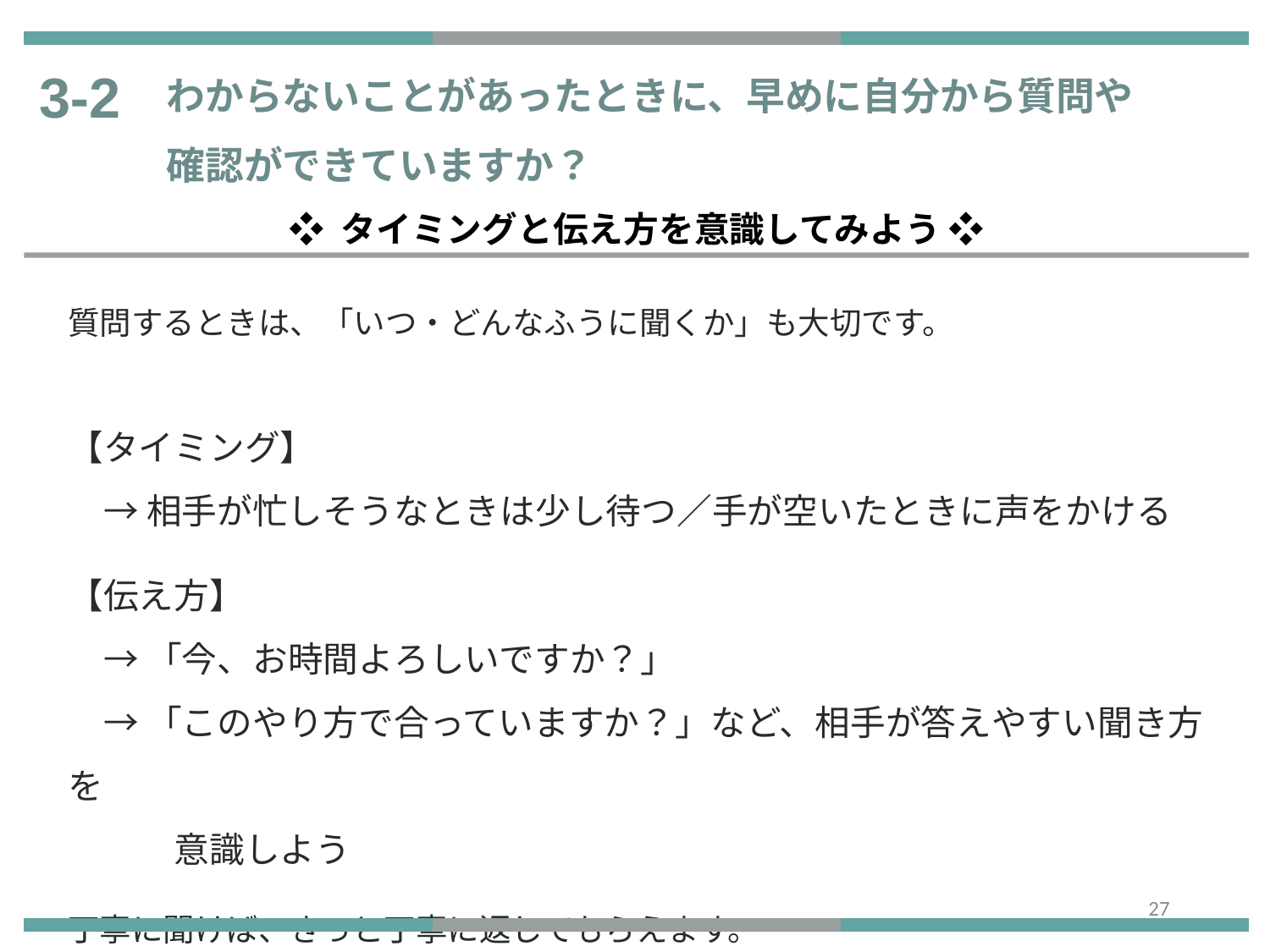

わからないことがあったときに、早めに自分から質問や
確認ができていますか？
3-2
❖ タイミングと伝え方を意識してみよう ❖

質問するときは、「いつ・どんなふうに聞くか」も大切です。

【タイミング】
　→ 相手が忙しそうなときは少し待つ／手が空いたときに声をかける
【伝え方】
　→ 「今、お時間よろしいですか？」
　→ 「このやり方で合っていますか？」など、相手が答えやすい聞き方を
　　　意識しよう
丁寧に聞けば、きっと丁寧に返してもらえます。
27